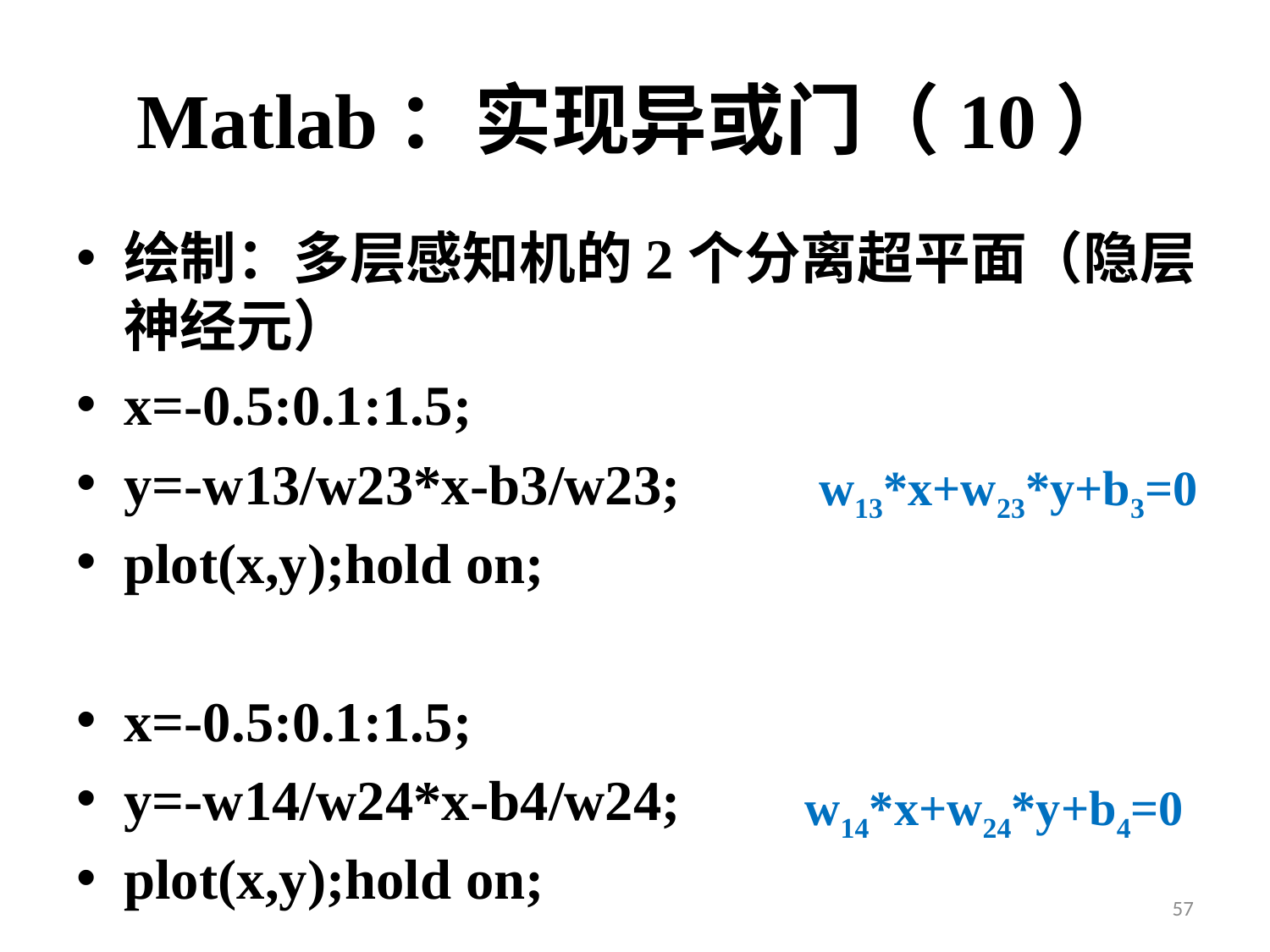

# Matlab：实现异或门（10）
绘制：多层感知机的2个分离超平面（隐层神经元）
x=-0.5:0.1:1.5;
y=-w13/w23*x-b3/w23;
plot(x,y);hold on;

x=-0.5:0.1:1.5;
y=-w14/w24*x-b4/w24;
plot(x,y);hold on;
w13*x+w23*y+b3=0
w14*x+w24*y+b4=0
57